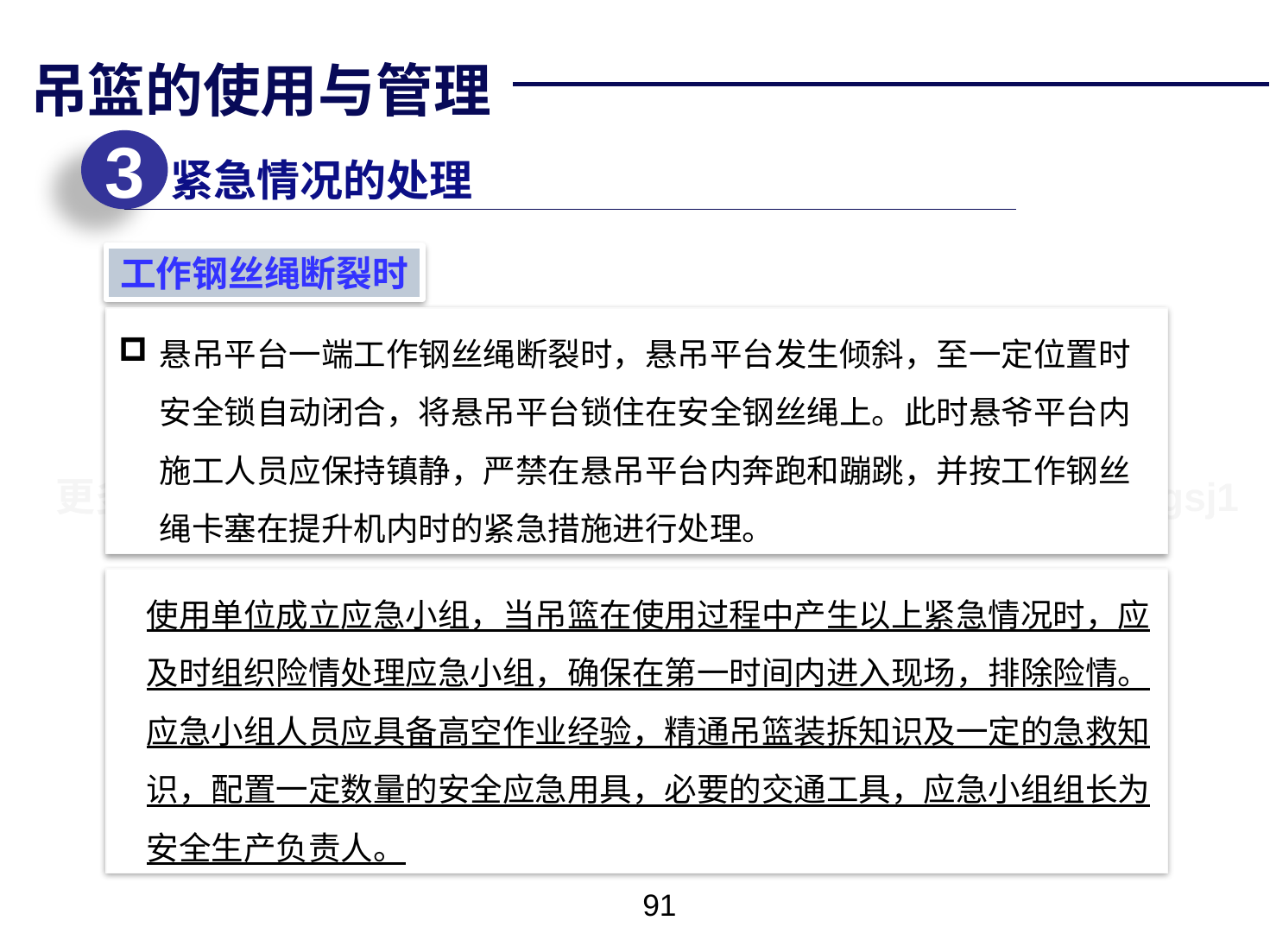

吊篮的使用与管理
3

紧急情况的处理
工作钢丝绳断裂时
悬吊平台一端工作钢丝绳断裂时，悬吊平台发生倾斜，至一定位置时安全锁自动闭合，将悬吊平台锁住在安全钢丝绳上。此时悬爷平台内施工人员应保持镇静，严禁在悬吊平台内奔跑和蹦跳，并按工作钢丝绳卡塞在提升机内时的紧急措施进行处理。
	使用单位成立应急小组，当吊篮在使用过程中产生以上紧急情况时，应及时组织险情处理应急小组，确保在第一时间内进入现场，排除险情。应急小组人员应具备高空作业经验，精通吊篮装拆知识及一定的急救知识，配置一定数量的安全应急用具，必要的交通工具，应急小组组长为安全生产负责人。
91